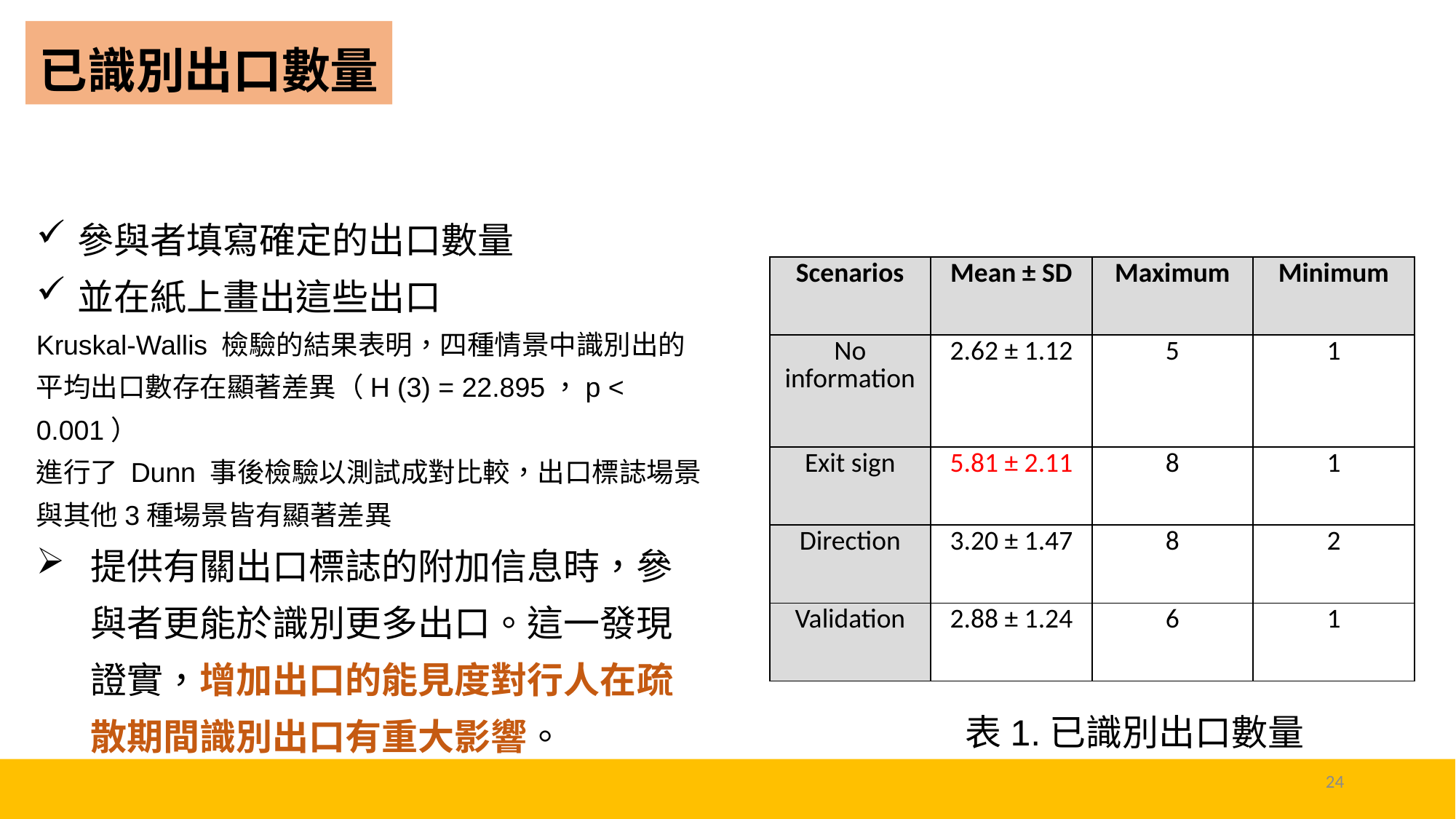

# 已識別出口數量
參與者填寫確定的出口數量
並在紙上畫出這些出口
Kruskal-Wallis 檢驗的結果表明，四種情景中識別出的平均出口數存在顯著差異（H (3) = 22.895，p < 0.001）
進行了 Dunn 事後檢驗以測試成對比較，出口標誌場景與其他3種場景皆有顯著差異
提供有關出口標誌的附加信息時，參與者更能於識別更多出口。這一發現證實，增加出口的能見度對行人在疏散期間識別出口有重大影響。
| Scenarios | Mean ± SD | Maximum | Minimum |
| --- | --- | --- | --- |
| No information | 2.62 ± 1.12 | 5 | 1 |
| Exit sign | 5.81 ± 2.11 | 8 | 1 |
| Direction | 3.20 ± 1.47 | 8 | 2 |
| Validation | 2.88 ± 1.24 | 6 | 1 |
表1.已識別出口數量

24